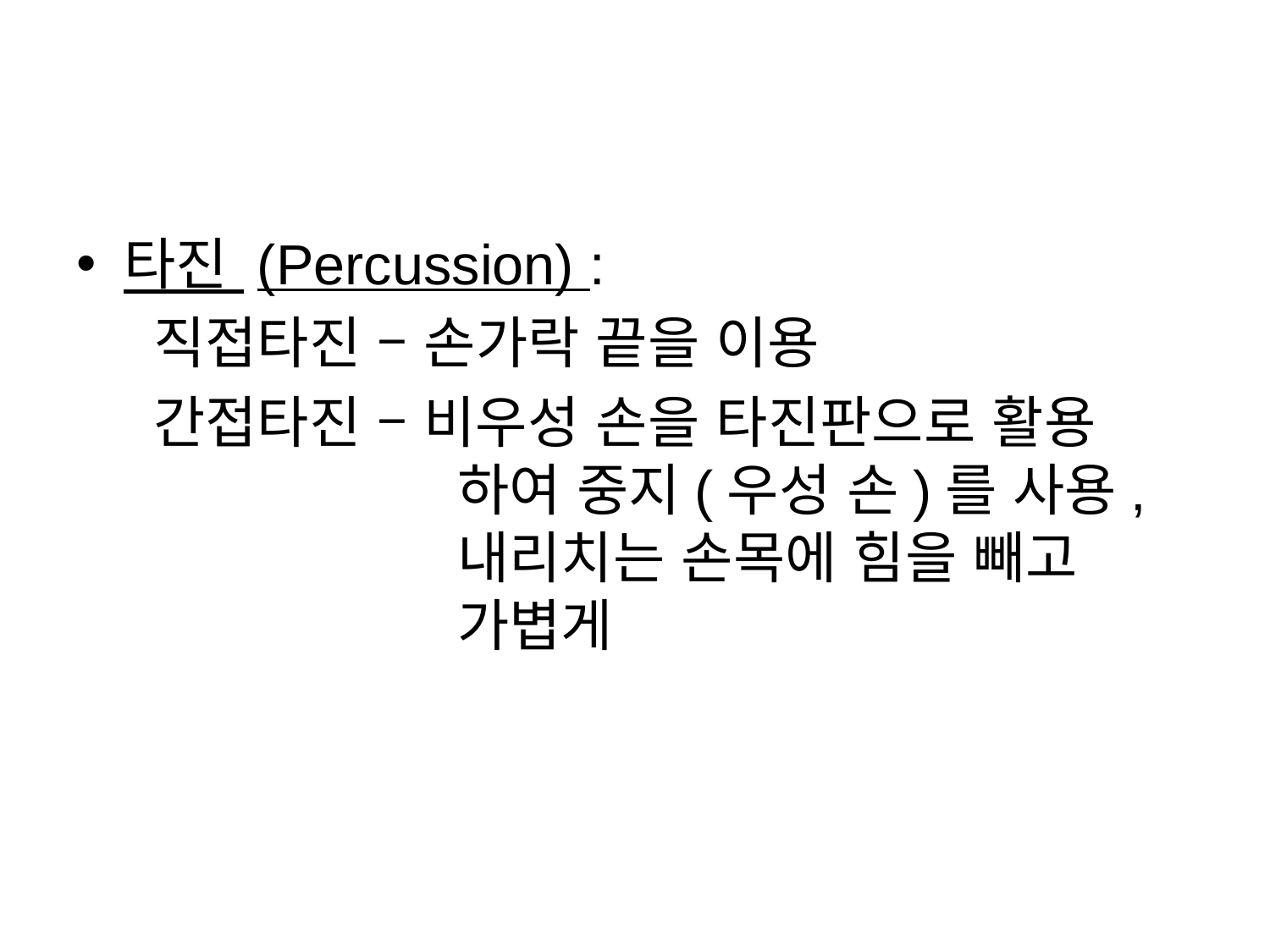

#
타진 (Percussion) :
    직접타진 – 손가락 끝을 이용
    간접타진 – 비우성 손을 타진판으로 활용			하여 중지(우성 손)를 사용, 			내리치는 손목에 힘을 빼고 			가볍게